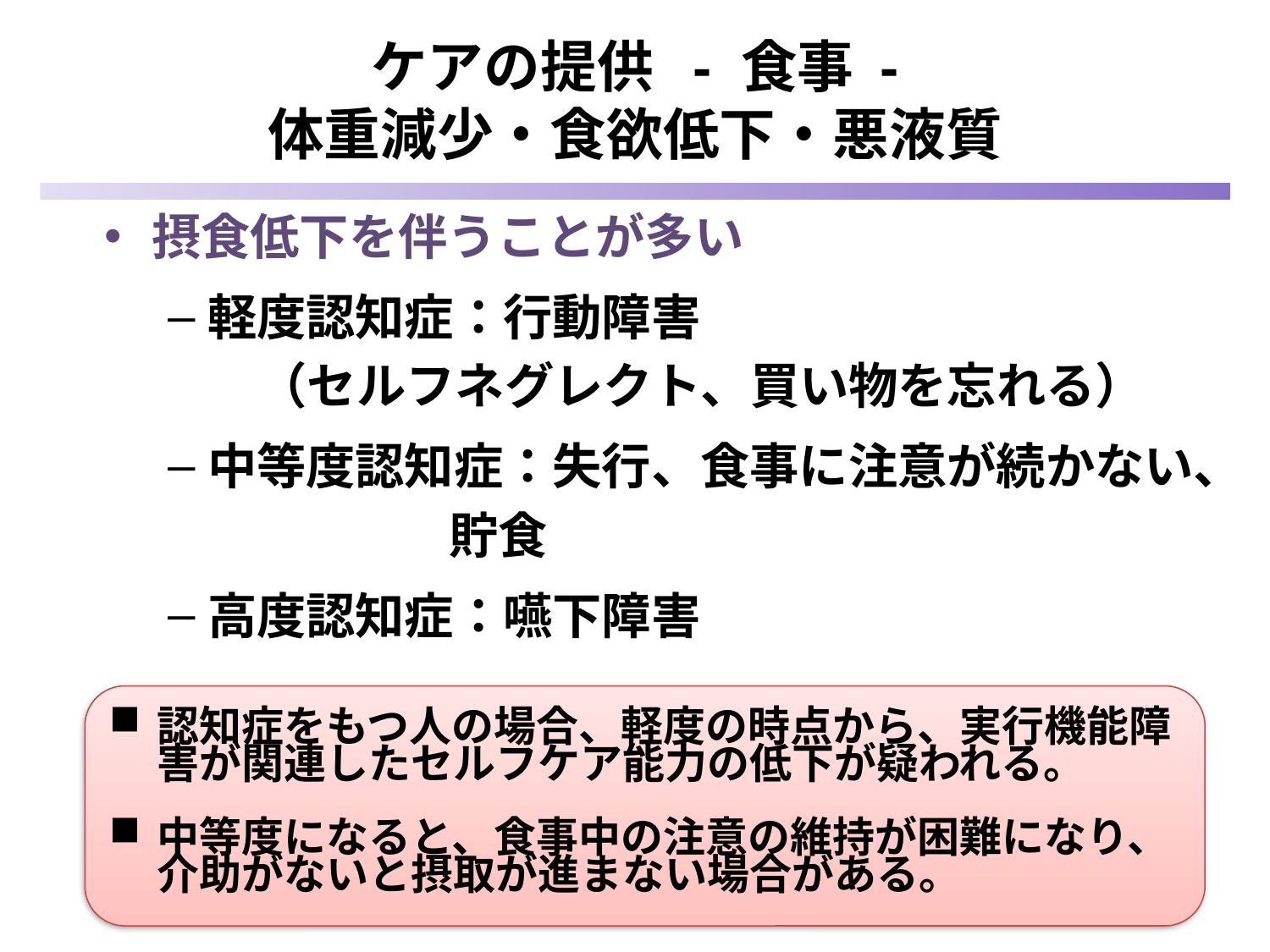

# ケアの提供  - 食事 - 体重減少・食欲低下・悪液質

摂食低下を伴うことが多い
軽度認知症：行動障害
       （セルフネグレクト、買い物を忘れる）
中等度認知症：失行、食事に注意が続かない、
                        貯食
高度認知症：嚥下障害

認知症をもつ人の場合、軽度の時点から、実行機能障害が関連したセルフケア能力の低下が疑われる。

中等度になると、食事中の注意の維持が困難になり、介助がないと摂取が進まない場合がある。